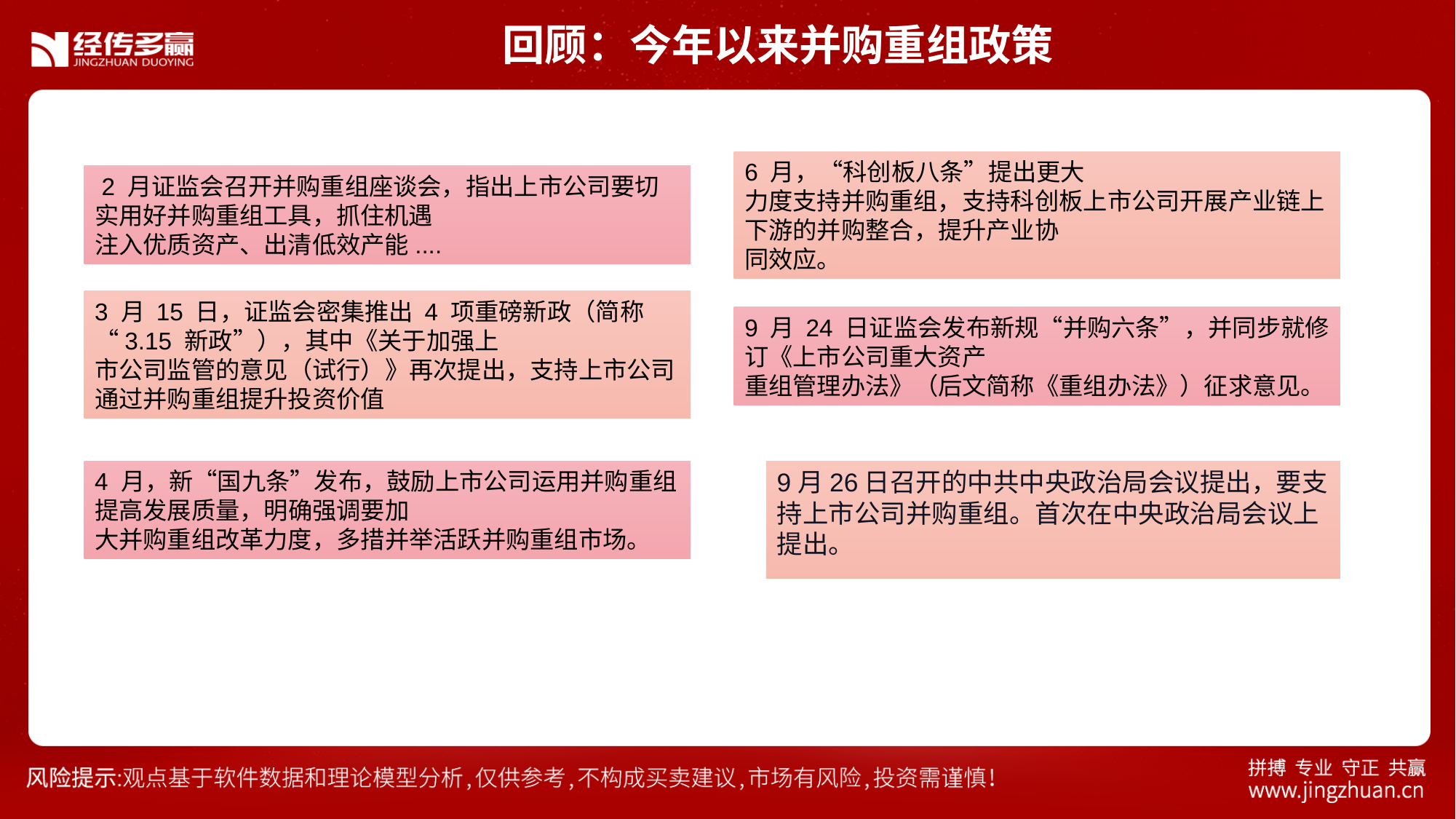

回顾：今年以来并购重组政策
6 月，“科创板八条”提出更大
力度支持并购重组，支持科创板上市公司开展产业链上下游的并购整合，提升产业协
同效应。
 2 月证监会召开并购重组座谈会，指出上市公司要切实用好并购重组工具，抓住机遇
注入优质资产、出清低效产能....
3 月 15 日，证监会密集推出 4 项重磅新政（简称“3.15 新政”），其中《关于加强上
市公司监管的意见（试行）》再次提出，支持上市公司通过并购重组提升投资价值
9 月 24 日证监会发布新规“并购六条”，并同步就修订《上市公司重大资产
重组管理办法》（后文简称《重组办法》）征求意见。
9月26日召开的中共中央政治局会议提出，要支持上市公司并购重组。首次在中央政治局会议上提出。
4 月，新“国九条”发布，鼓励上市公司运用并购重组提高发展质量，明确强调要加
大并购重组改革力度，多措并举活跃并购重组市场。